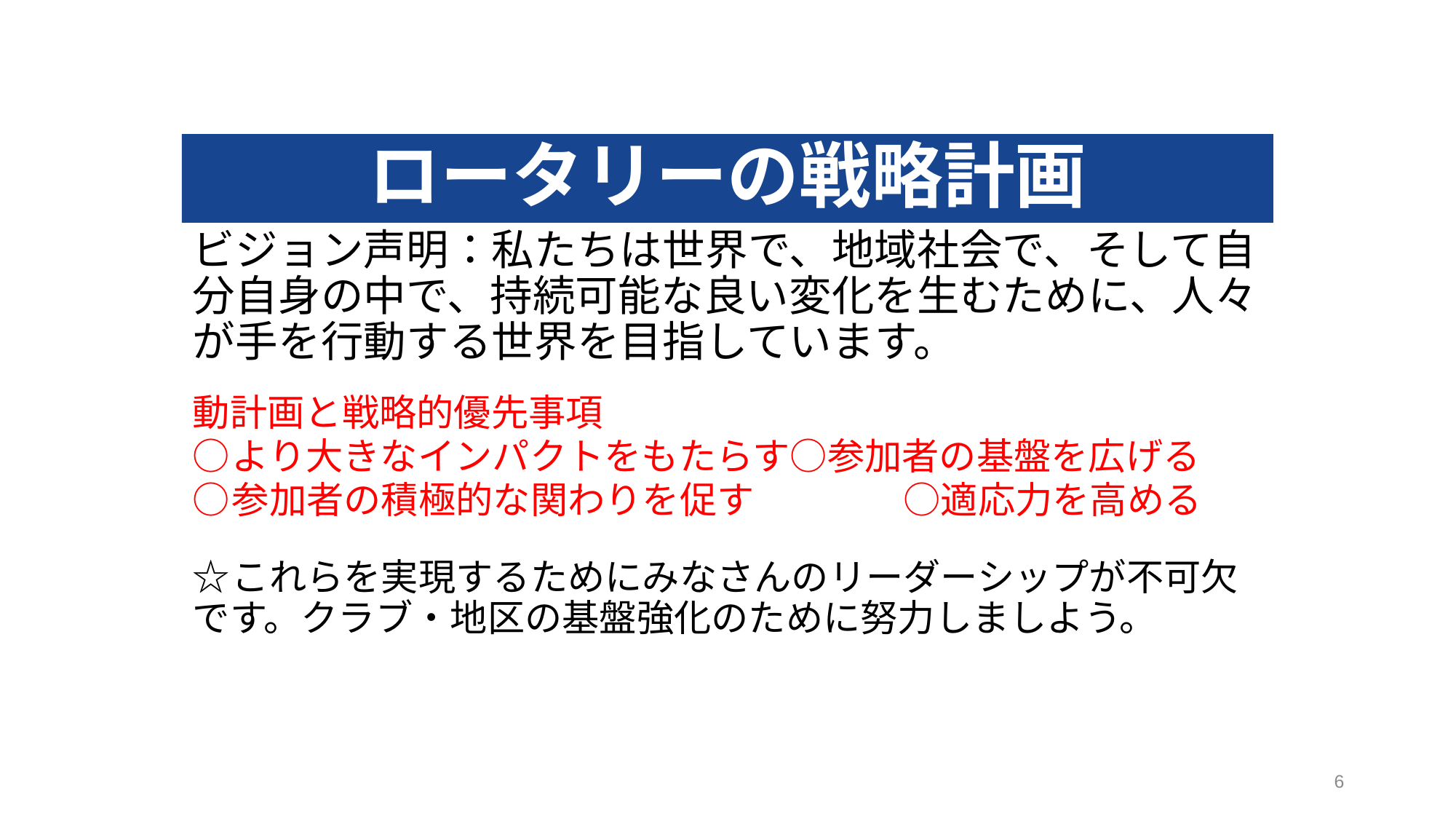

# ロータリーの戦略計画
ビジョン声明：私たちは世界で、地域社会で、そして自分自身の中で、持続可能な良い変化を生むために、人々が手を行動する世界を目指しています。

動計画と戦略的優先事項
○より大きなインパクトをもたらす○参加者の基盤を広げる
○参加者の積極的な関わりを促す　　　　○適応力を高める

☆これらを実現するためにみなさんのリーダーシップが不可欠です。クラブ・地区の基盤強化のために努力しましよう。

6